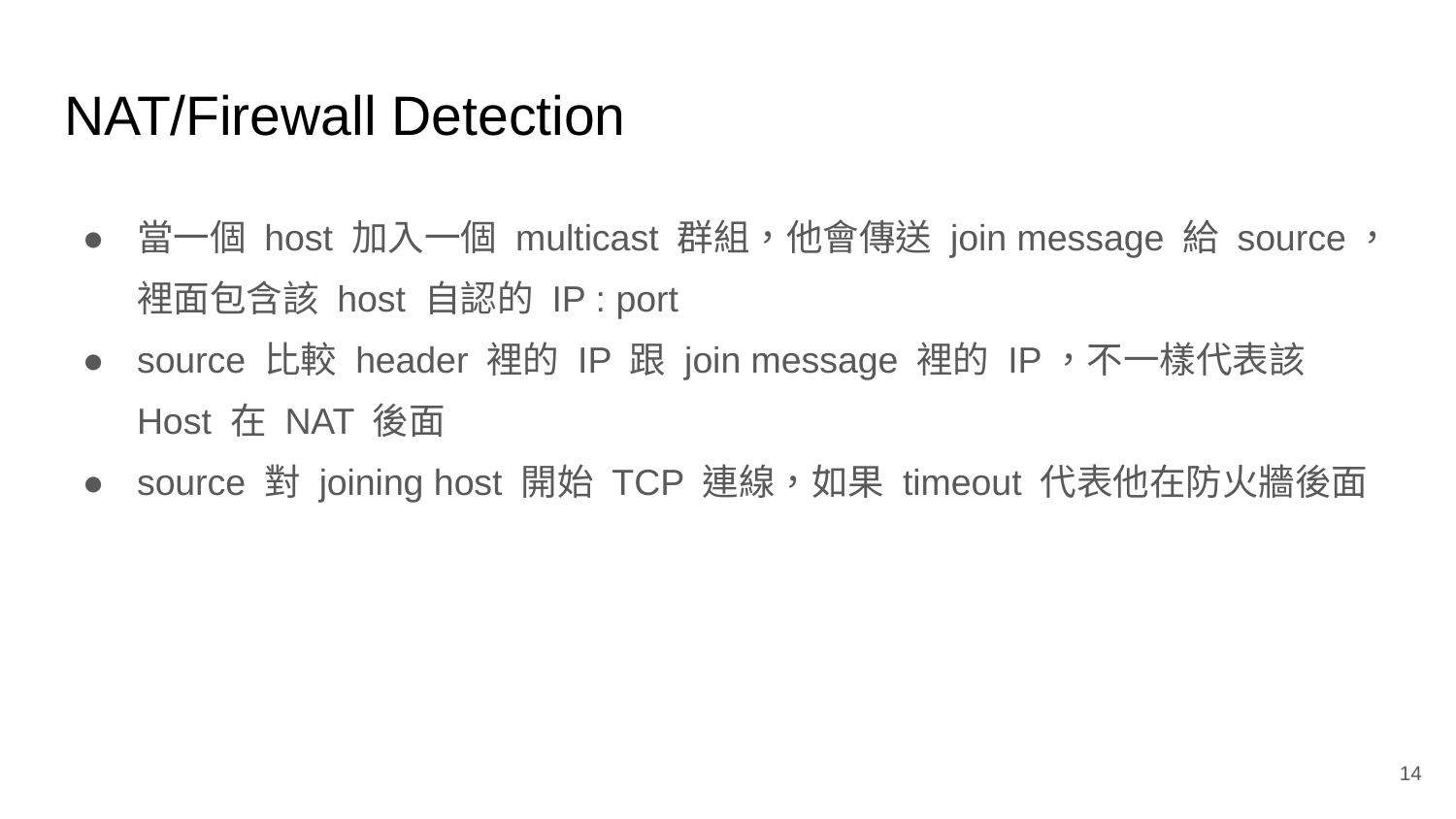

# NAT/Firewall Detection

當一個 host 加入一個 multicast 群組，他會傳送 join message 給 source，裡面包含該 host 自認的 IP : port
source 比較 header 裡的 IP 跟 join message 裡的 IP，不一樣代表該 Host 在 NAT 後面
source 對 joining host 開始 TCP 連線，如果 timeout 代表他在防火牆後面

14